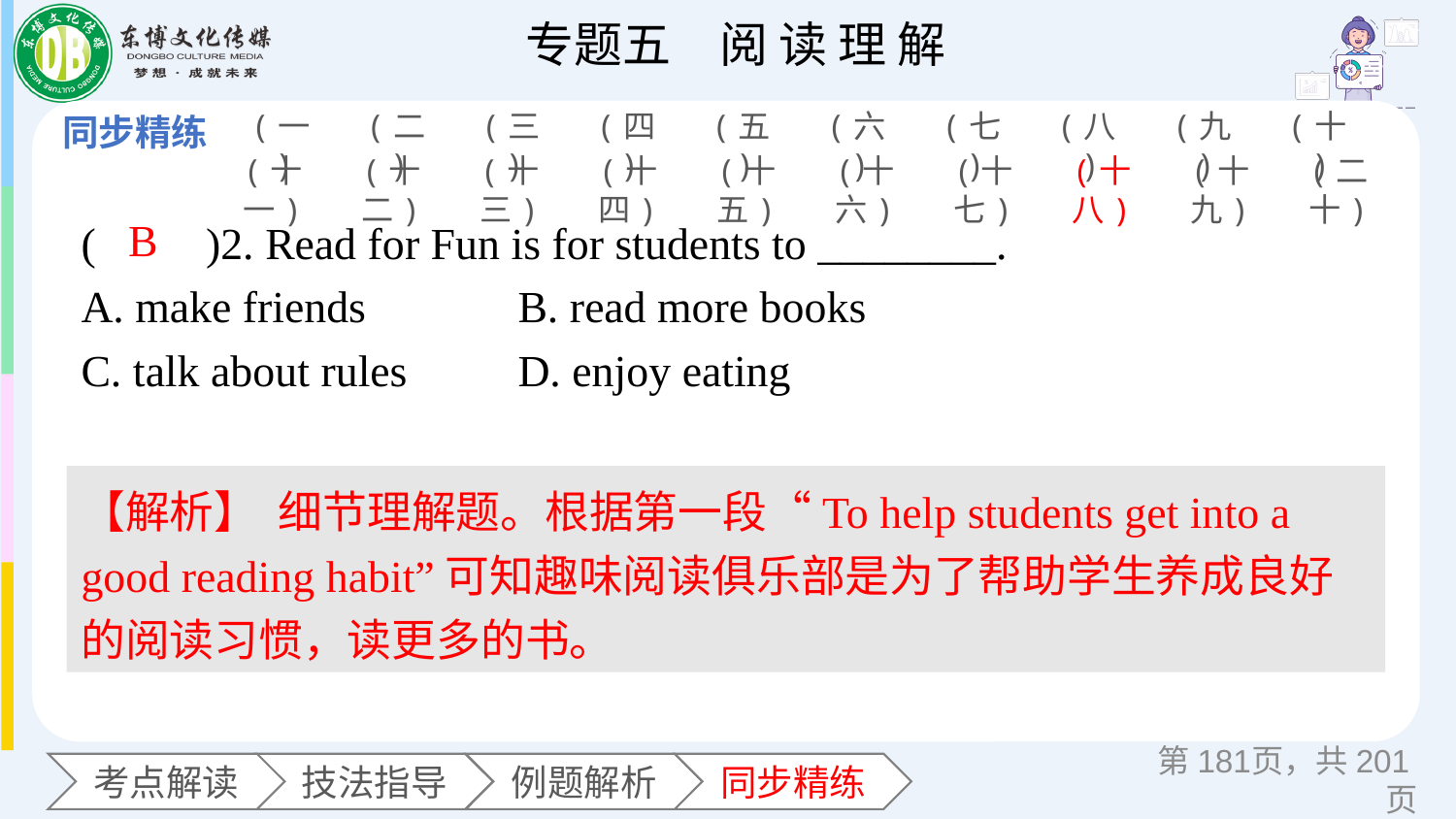

(一)
(二)
(三)
(四)
(五)
(六)
(七)
(八)
(九)
(十)
(十一)
(十二)
(十三)
(十四)
(十五)
(十六)
(十七)
(十八)
(十九)
(二十)
(　　)2. Read for Fun is for students to ________.
A. make friends    	B. read more books
C. talk about rules    	D. enjoy eating
B
【解析】  细节理解题。根据第一段“To help students get into a good reading habit”可知趣味阅读俱乐部是为了帮助学生养成良好的阅读习惯，读更多的书。
第181页，共201页